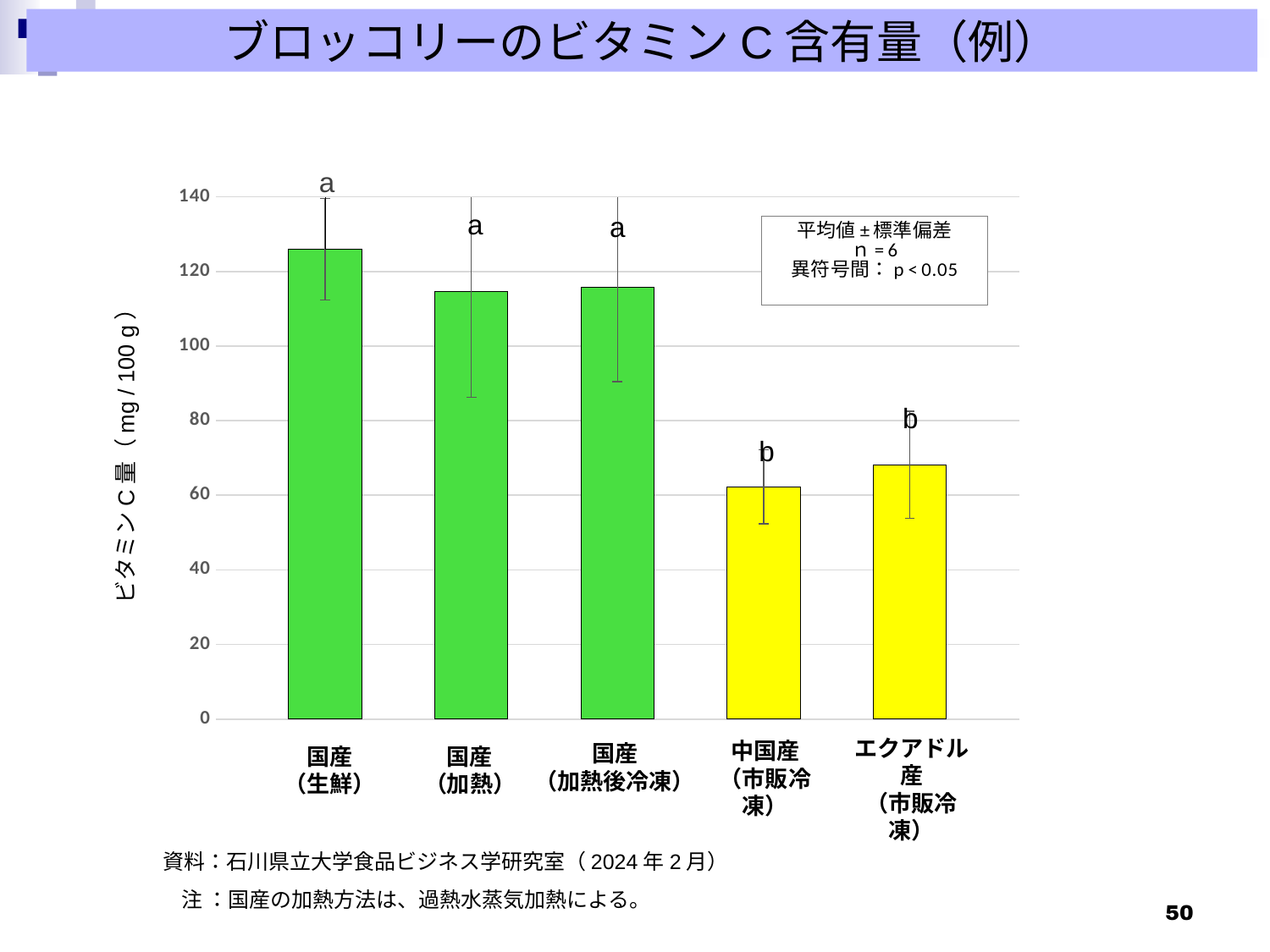

ブロッコリーのビタミンC含有量（例）

### Chart

| Category | 生 | 過熱水蒸気 | 冷凍 | 中国産 | エクアドル産 |
|---|---|---|---|---|---|
a

b

b

ビタミンC量（mg / 100 g）
エクアドル産
（市販冷凍）
中国産
（市販冷凍）
国産
（加熱後冷凍）
国産
（加熱）
国産
（生鮮）
資料：石川県立大学食品ビジネス学研究室（2024年2月）
50
   注 ：国産の加熱方法は、過熱水蒸気加熱による。